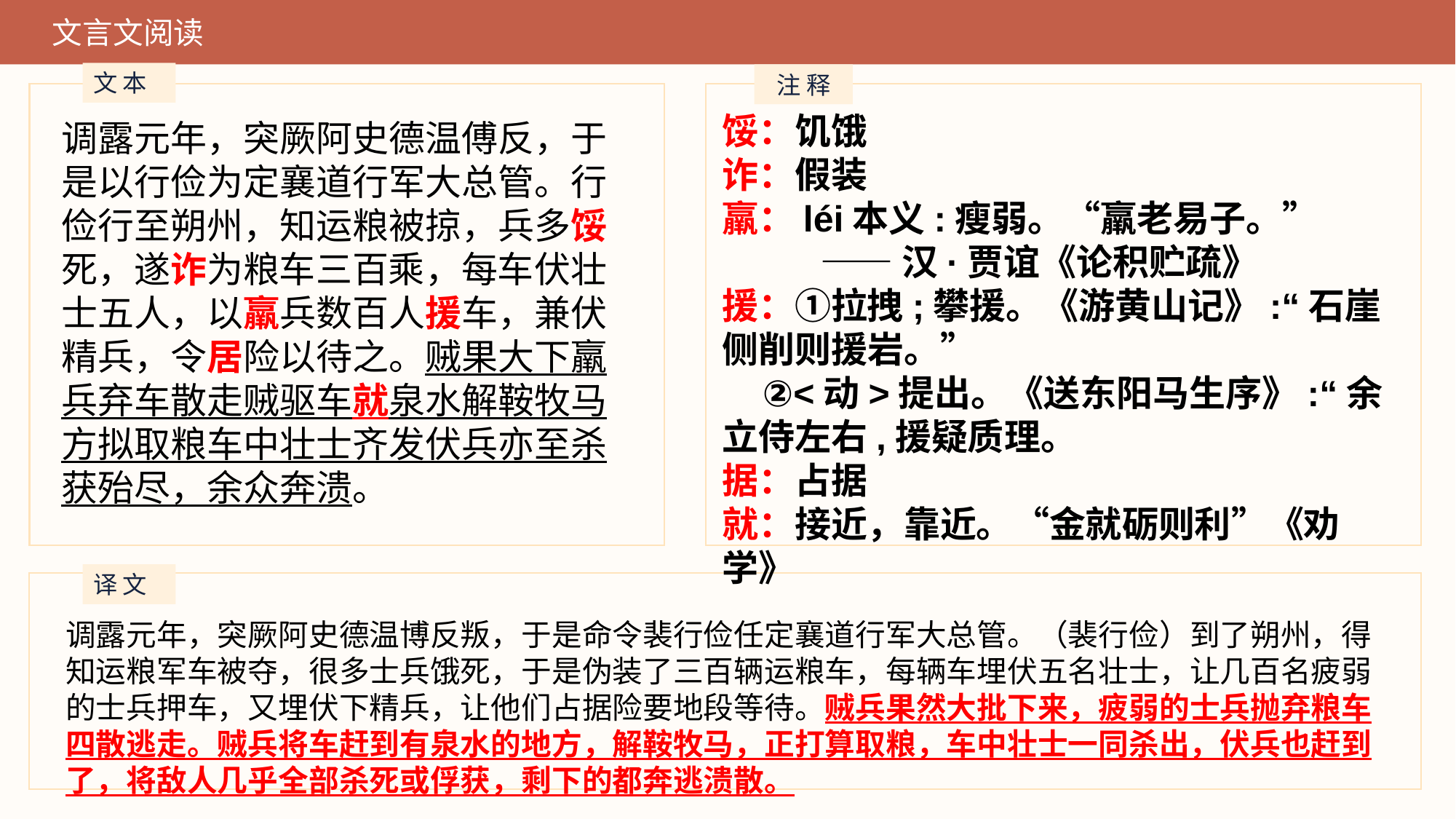

文言文阅读
文 本
注 释

馁：饥饿
诈：假装
羸：léi本义:瘦弱。“羸老易子。”
            ——汉·贾谊《论积贮疏》
援：①拉拽;攀援。《游黄山记》:“石崖侧削则援岩。”
    ②<动>提出。《送东阳马生序》:“余立侍左右,援疑质理。
据：占据
就：接近，靠近。“金就砺则利”《劝学》
调露元年，突厥阿史德温傅反，于是以行俭为定襄道行军大总管。行俭行至朔州，知运粮被掠，兵多馁死，遂诈为粮车三百乘，每车伏壮士五人，以羸兵数百人援车，兼伏精兵，令居险以待之。贼果大下羸兵弃车散走贼驱车就泉水解鞍牧马方拟取粮车中壮士齐发伏兵亦至杀获殆尽，余众奔溃。
译 文

调露元年，突厥阿史德温博反叛，于是命令裴行俭任定襄道行军大总管。（裴行俭）到了朔州，得知运粮军车被夺，很多士兵饿死，于是伪装了三百辆运粮车，每辆车埋伏五名壮士，让几百名疲弱的士兵押车，又埋伏下精兵，让他们占据险要地段等待。贼兵果然大批下来，疲弱的士兵抛弃粮车四散逃走。贼兵将车赶到有泉水的地方，解鞍牧马，正打算取粮，车中壮士一同杀出，伏兵也赶到了，将敌人几乎全部杀死或俘获，剩下的都奔逃溃散。